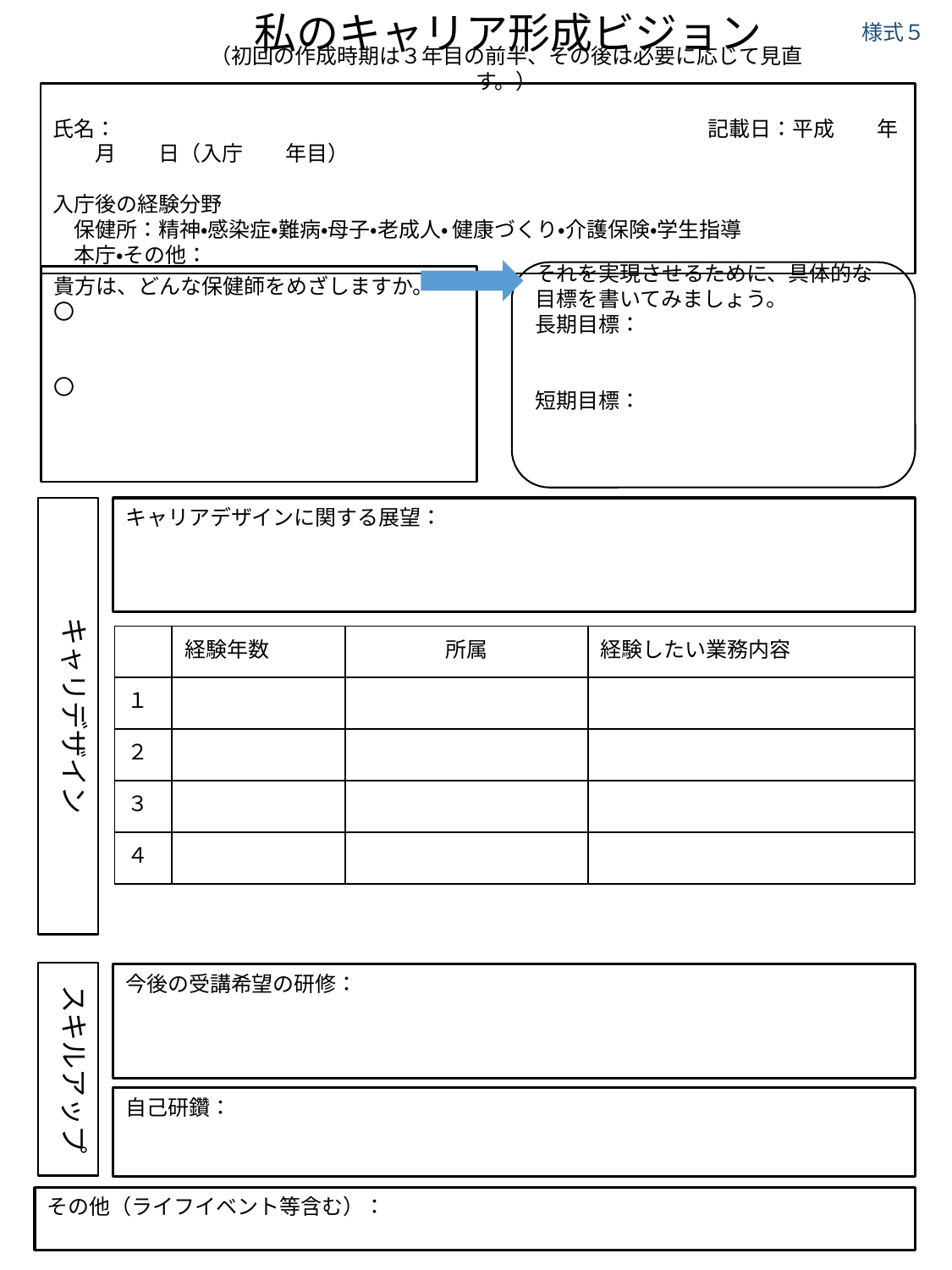

私のキャリア形成ビジョン
様式５
（初回の作成時期は３年目の前半、その後は必要に応じて見直す。）

氏名：　　　　　　　　　　　　　　　　　　　　　　　　　　　　記載日：平成　　年　　月　　日（入庁　　年目）

入庁後の経験分野
　保健所：精神・感染症・難病・母子・老成人・ 健康づくり・介護保険・学生指導
　本庁・その他：

それを実現させるために、具体的な目標を書いてみましょう。
長期目標：

短期目標：

貴方は、どんな保健師をめざしますか。
〇

〇

キャリデザイン
キャリアデザインに関する展望：

|  | 経験年数 | 所属 | 経験したい業務内容 |
| --- | --- | --- | --- |
| １ |  |  |  |
| ２ |  |  |  |
| ３ |  |  |  |
| ４ |  |  |  |
スキルアップ
今後の受講希望の研修：

自己研鑽：

その他（ライフイベント等含む）：